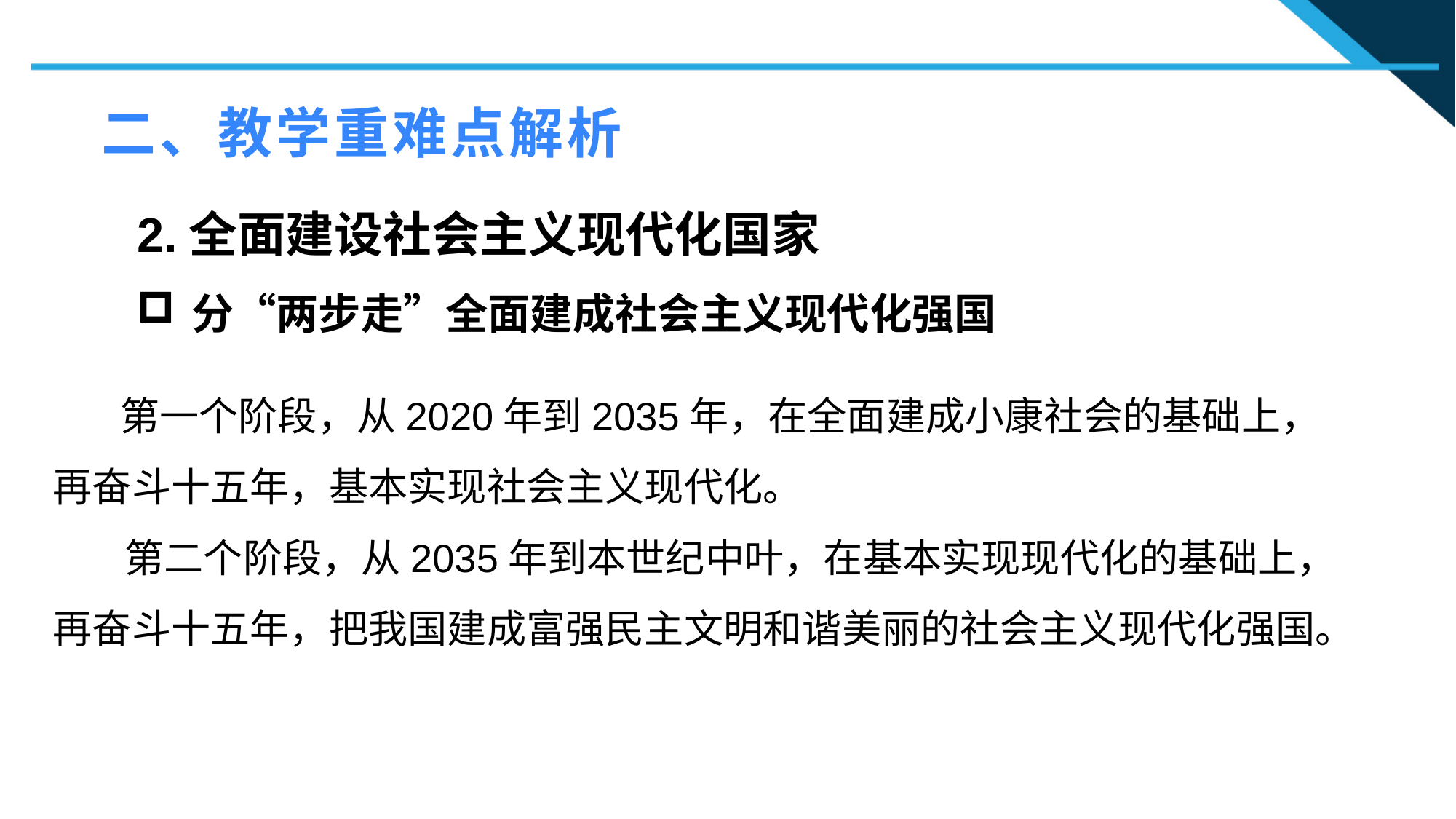

二、教学重难点解析
2.全面建设社会主义现代化国家
分“两步走”全面建成社会主义现代化强国

1

　      第一个阶段，从2020年到2035年，在全面建成小康社会的基础上，再奋斗十五年，基本实现社会主义现代化。
       第二个阶段，从2035年到本世纪中叶，在基本实现现代化的基础上，再奋斗十五年，把我国建成富强民主文明和谐美丽的社会主义现代化强国。